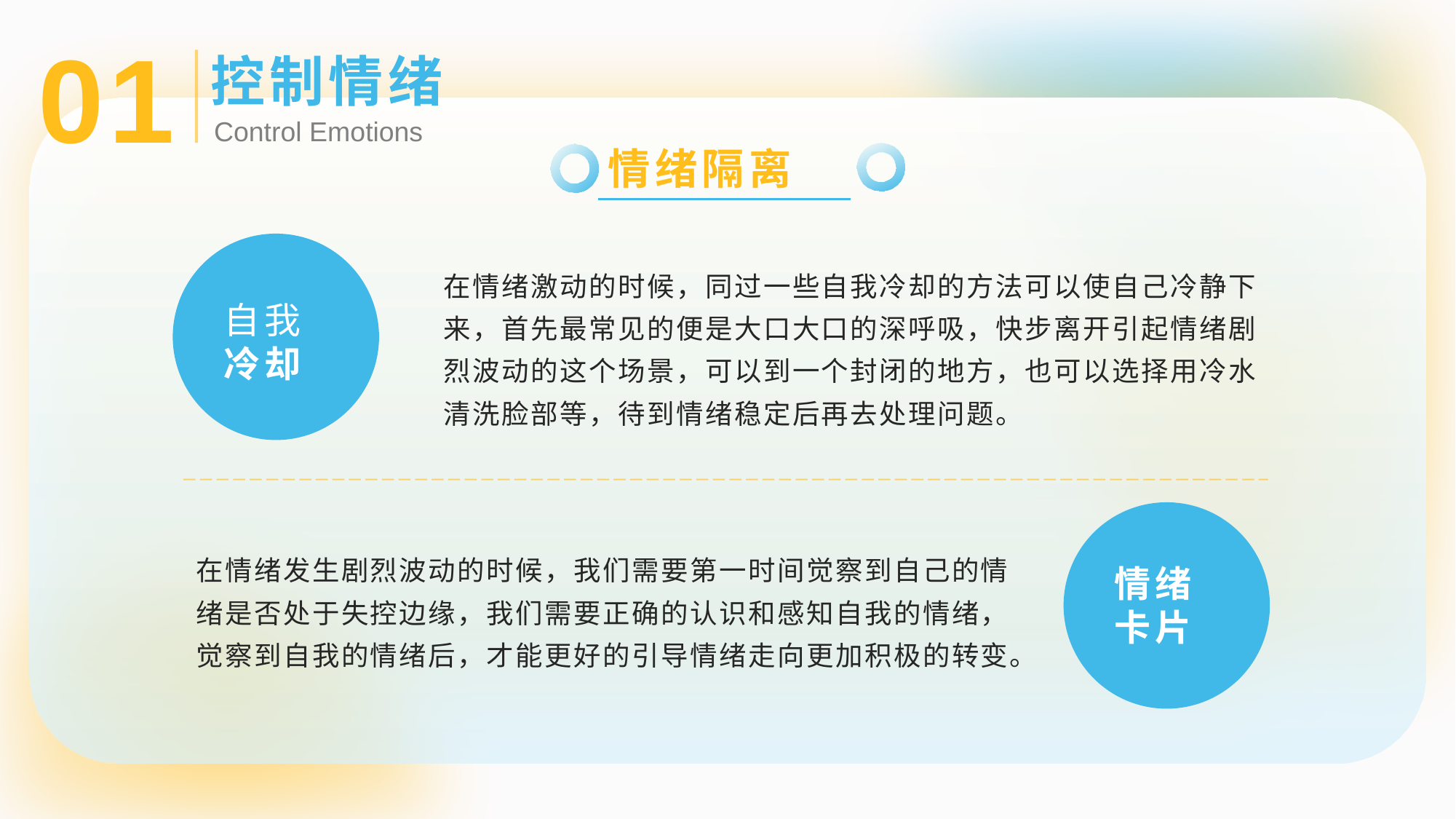

01
控制情绪
Control Emotions
情绪隔离

在情绪激动的时候，同过一些自我冷却的方法可以使自己冷静下来，首先最常见的便是大口大口的深呼吸，快步离开引起情绪剧烈波动的这个场景，可以到一个封闭的地方，也可以选择用冷水清洗脸部等，待到情绪稳定后再去处理问题。
自我
冷却

在情绪发生剧烈波动的时候，我们需要第一时间觉察到自己的情绪是否处于失控边缘，我们需要正确的认识和感知自我的情绪，觉察到自我的情绪后，才能更好的引导情绪走向更加积极的转变。
情绪卡片